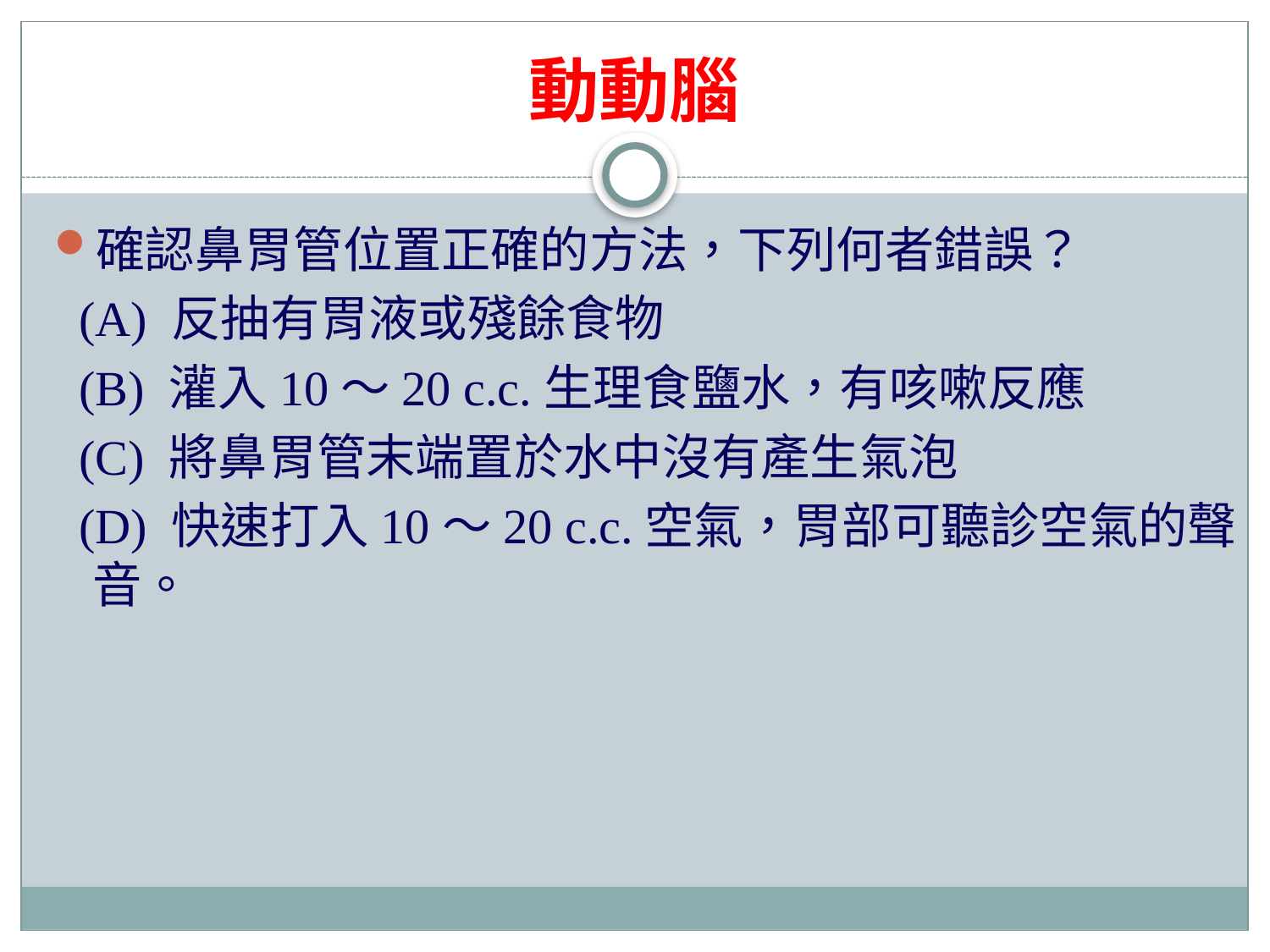

# 動動腦
確認鼻胃管位置正確的方法，下列何者錯誤？
  (A) 反抽有胃液或殘餘食物
  (B) 灌入10～20 c.c.生理食鹽水，有咳嗽反應
  (C) 將鼻胃管末端置於水中沒有產生氣泡
  (D) 快速打入10～20 c.c.空氣，胃部可聽診空氣的聲音。